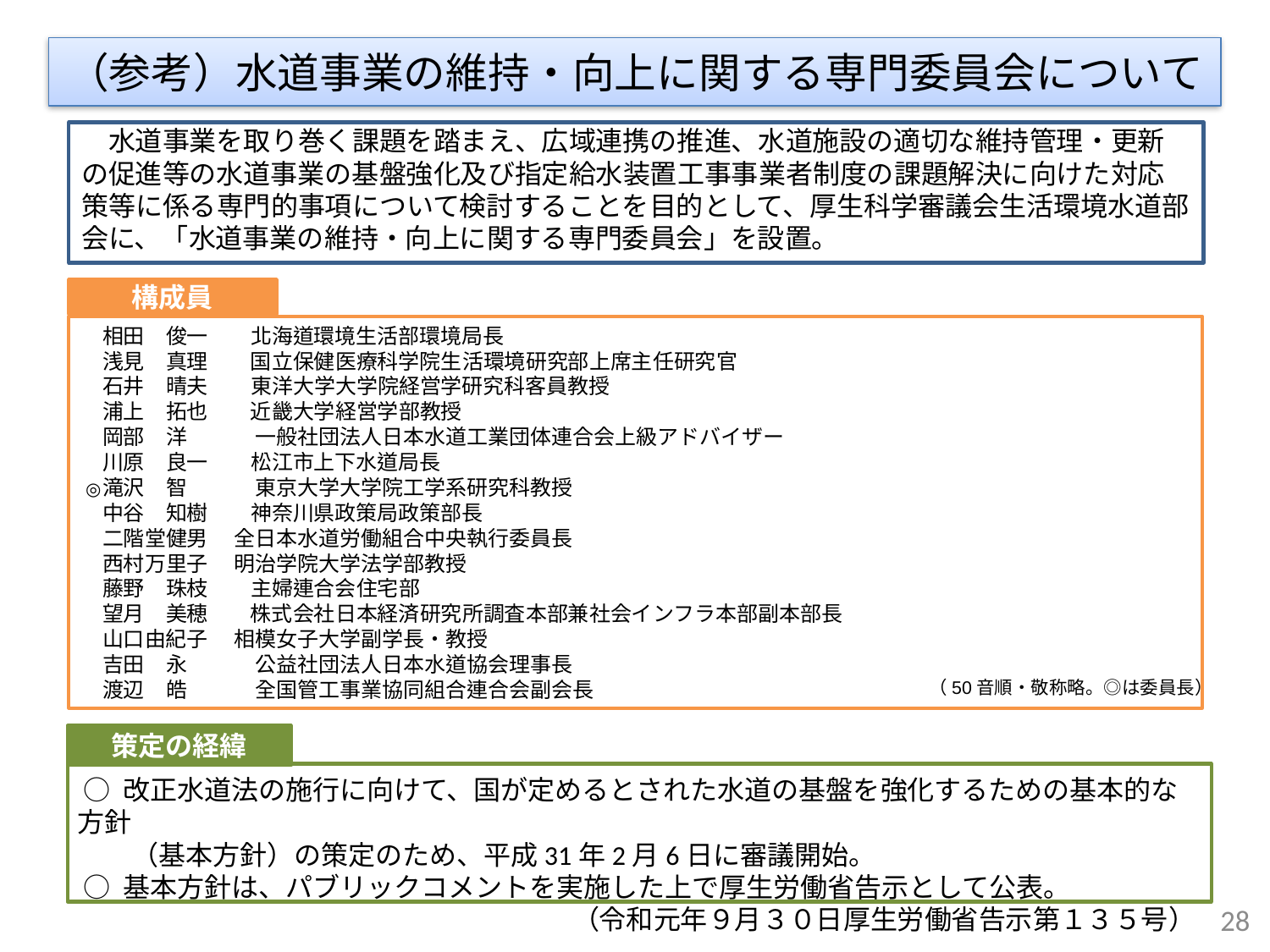

（参考）水道事業の維持・向上に関する専門委員会について
　水道事業を取り巻く課題を踏まえ、広域連携の推進、水道施設の適切な維持管理・更新の促進等の水道事業の基盤強化及び指定給水装置工事事業者制度の課題解決に向けた対応策等に係る専門的事項について検討することを目的として、厚生科学審議会生活環境水道部会に、「水道事業の維持・向上に関する専門委員会」を設置。

構成員
相田　俊一　　北海道環境生活部環境局長
浅見　真理　　国立保健医療科学院生活環境研究部上席主任研究官
石井　晴夫　　東洋大学大学院経営学研究科客員教授
浦上　拓也　　近畿大学経営学部教授
岡部　洋　　　 一般社団法人日本水道工業団体連合会上級アドバイザー
川原　良一　　松江市上下水道局長
滝沢　智　　　 東京大学大学院工学系研究科教授
中谷　知樹　　神奈川県政策局政策部長
二階堂健男 　全日本水道労働組合中央執行委員長
西村万里子　 明治学院大学法学部教授
藤野　珠枝　　主婦連合会住宅部
望月　美穂　　株式会社日本経済研究所調査本部兼社会インフラ本部副本部長
山口由紀子　 相模女子大学副学長・教授
吉田　永　　　 公益社団法人日本水道協会理事長
渡辺　皓　　　 全国管工事業協同組合連合会副会長
◎
（50音順・敬称略。◎は委員長）
策定の経緯

 ○ 改正水道法の施行に向けて、国が定めるとされた水道の基盤を強化するための基本的な方針
　　（基本方針）の策定のため、平成31年2月6日に審議開始。
 ○ 基本方針は、パブリックコメントを実施した上で厚生労働省告示として公表。
（令和元年９月３０日厚生労働省告示第１３５号）
28